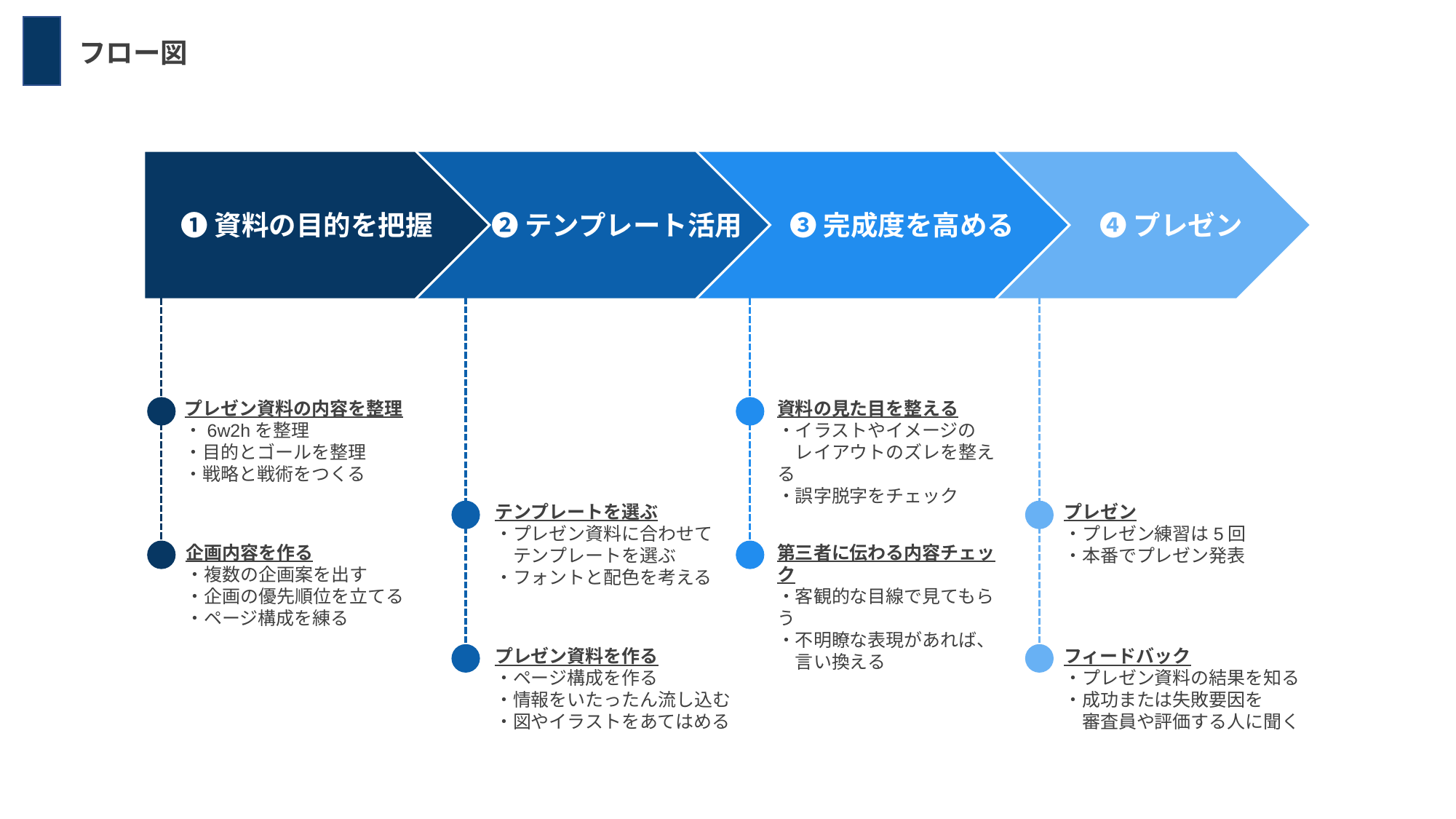

フロー図

➊資料の目的を把握
❷テンプレート活用
❸完成度を高める
❹プレゼン

プレゼン資料の内容を整理
・6w2hを整理
・目的とゴールを整理
・戦略と戦術をつくる

資料の見た目を整える
・イラストやイメージの
　レイアウトのズレを整える
・誤字脱字をチェック

テンプレートを選ぶ
・プレゼン資料に合わせて
　テンプレートを選ぶ
・フォントと配色を考える
プレゼン
・プレゼン練習は5回
・本番でプレゼン発表

企画内容を作る
・複数の企画案を出す
・企画の優先順位を立てる
・ページ構成を練る
第三者に伝わる内容チェック
・客観的な目線で見てもらう
・不明瞭な表現があれば、
　言い換える
プレゼン資料を作る
・ページ構成を作る
・情報をいたったん流し込む
・図やイラストをあてはめる
フィードバック
・プレゼン資料の結果を知る
・成功または失敗要因を
　審査員や評価する人に聞く